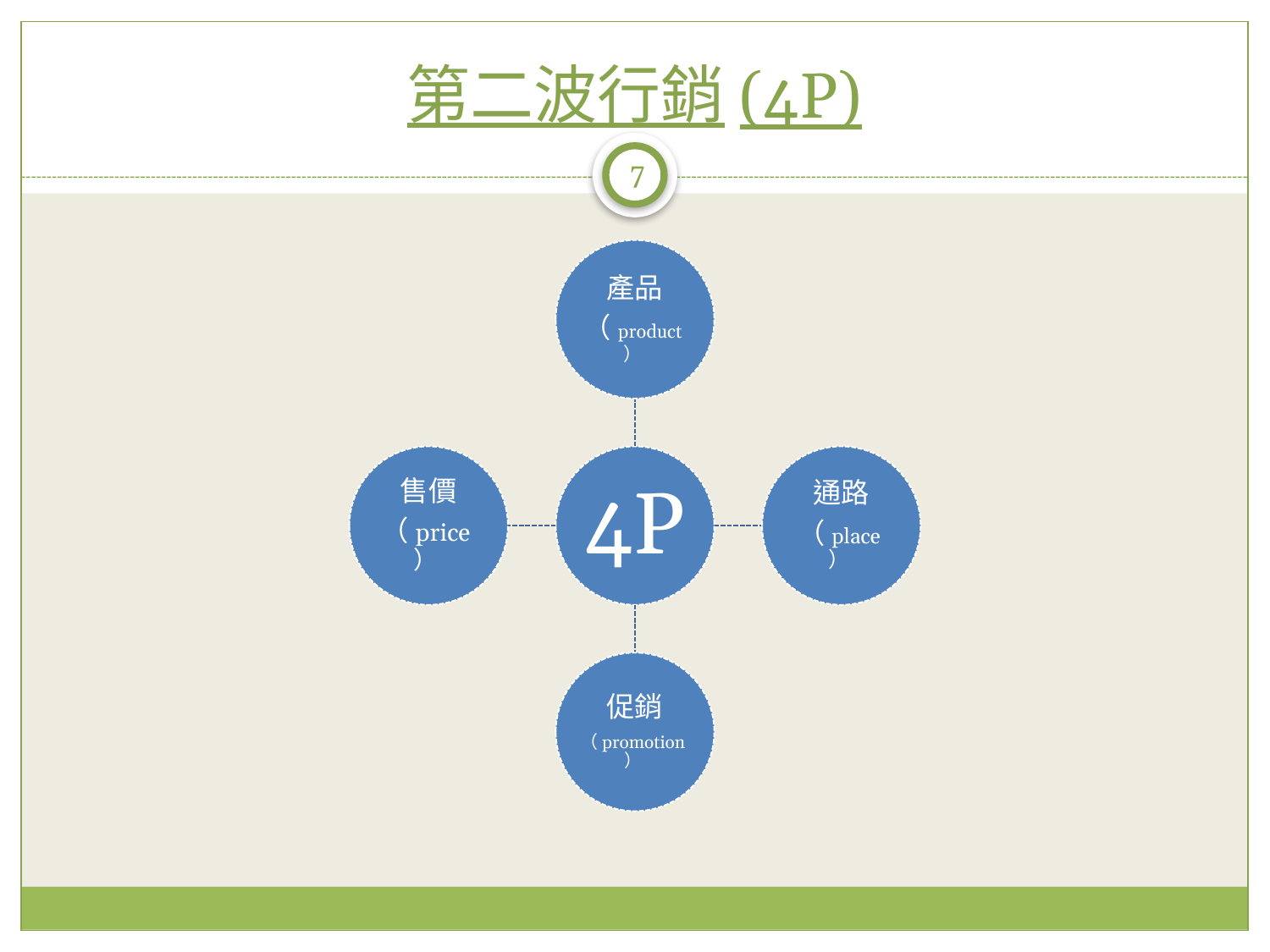

# 第二波行銷(4P)
7
4P

產品
（product）

通路
（place）

促銷
（promotion）

售價
（price）